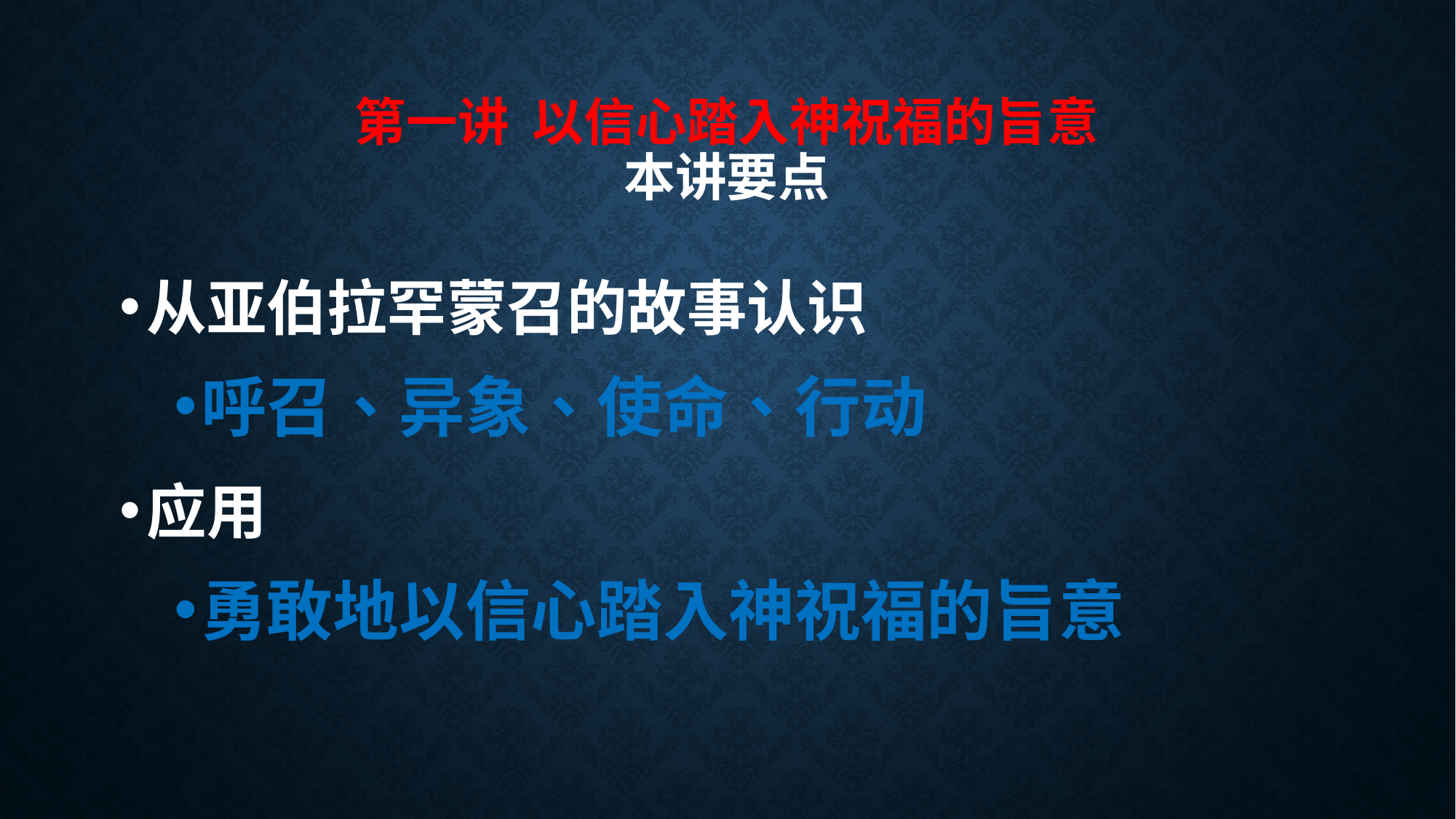

# 第一讲  以信心踏入神祝福的旨意 本讲要点
从亚伯拉罕蒙召的故事认识
呼召、异象、使命、行动
应用
勇敢地以信心踏入神祝福的旨意